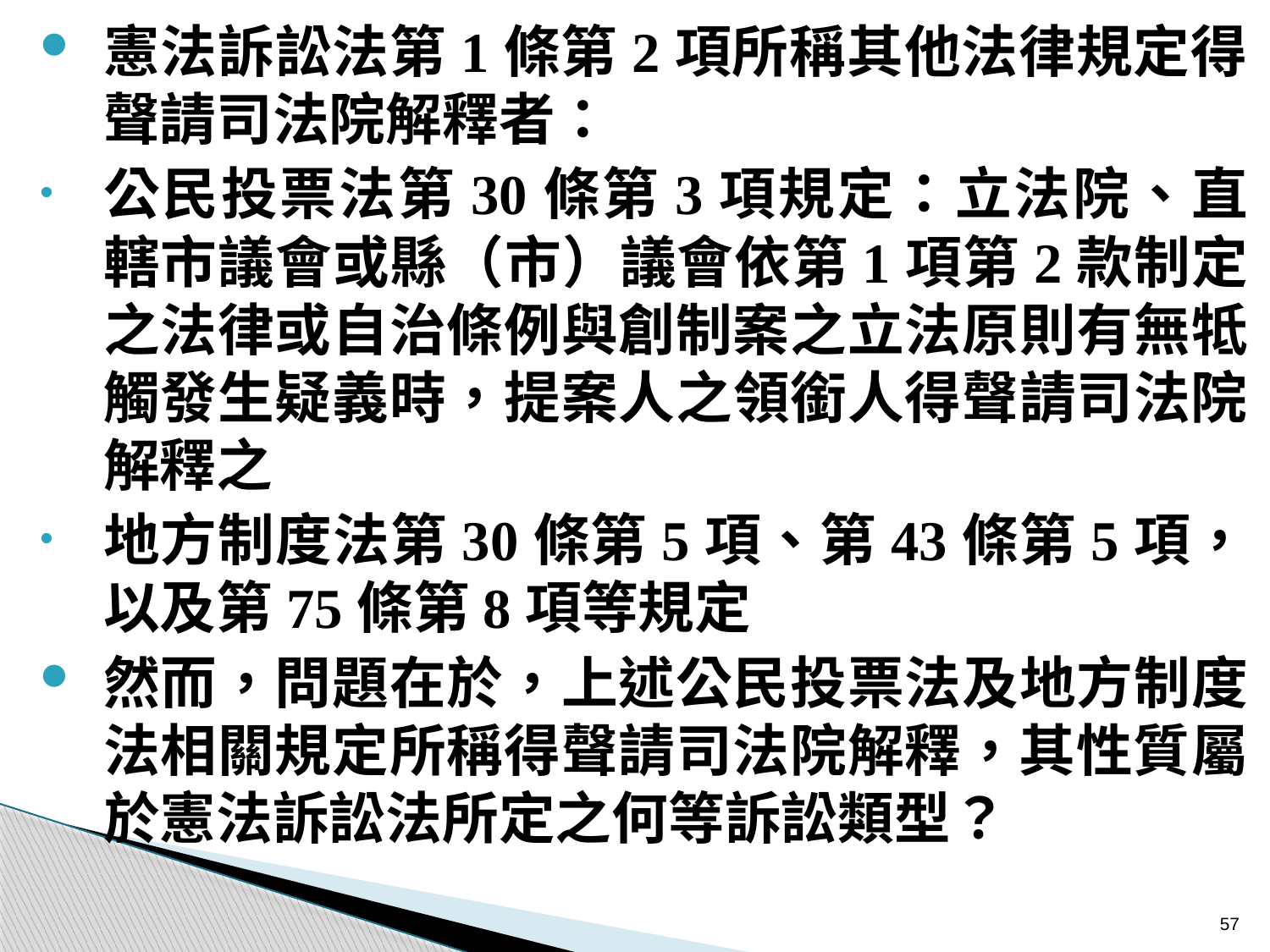

憲法訴訟法第1條第2項所稱其他法律規定得聲請司法院解釋者：
公民投票法第30條第3項規定：立法院、直轄市議會或縣（市）議會依第1項第2款制定之法律或自治條例與創制案之立法原則有無牴觸發生疑義時，提案人之領銜人得聲請司法院解釋之
地方制度法第30條第5項、第43條第5項，以及第75條第8項等規定
然而，問題在於，上述公民投票法及地方制度法相關規定所稱得聲請司法院解釋，其性質屬於憲法訴訟法所定之何等訴訟類型？
57